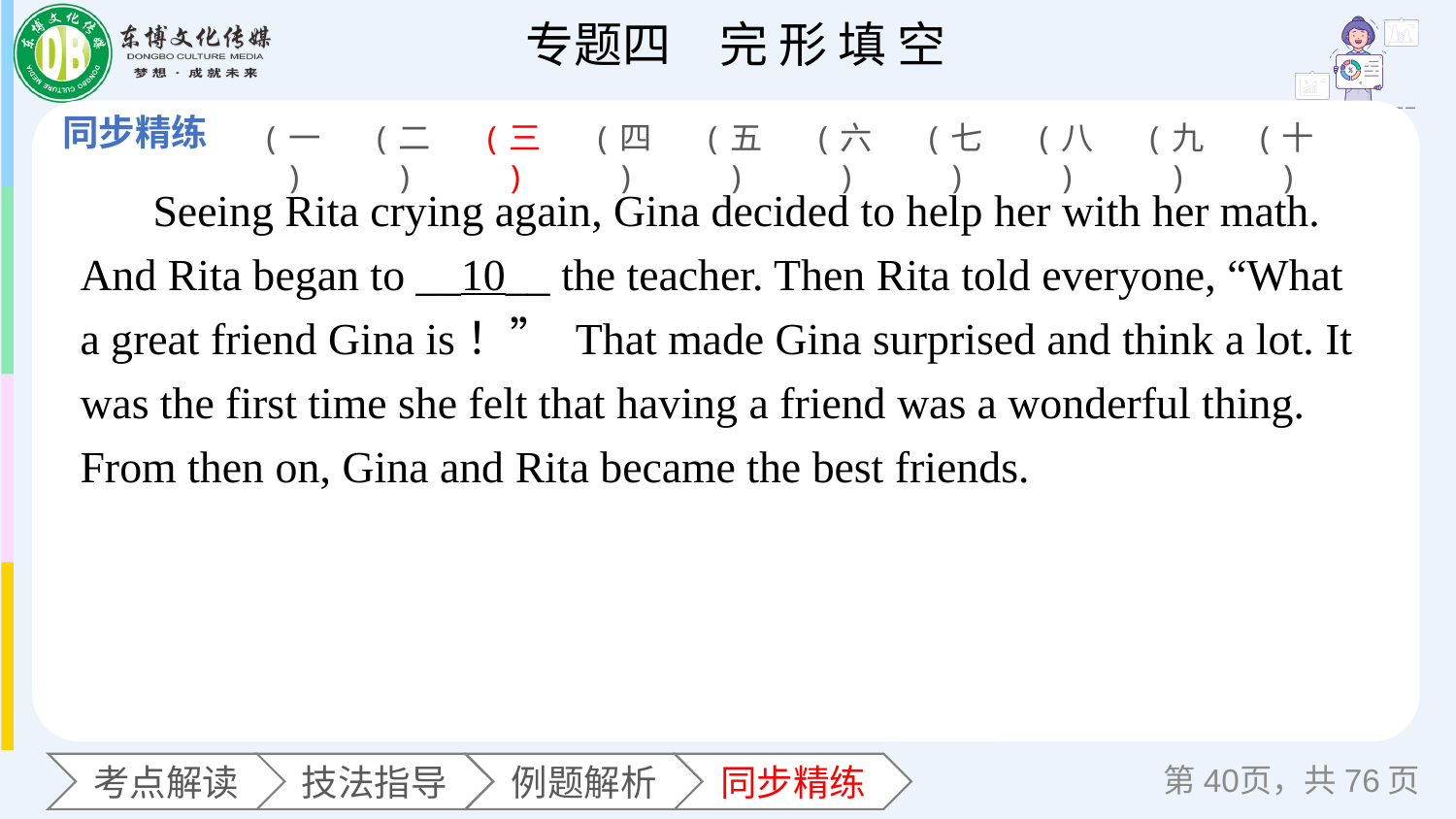

(一)
(二)
(三)
(四)
(五)
(六)
(七)
(八)
(九)
(十)
Seeing Rita crying again, Gina decided to help her with her math. And Rita began to __10__ the teacher. Then Rita told everyone, “What a great friend Gina is！” That made Gina surprised and think a lot. It was the first time she felt that having a friend was a wonderful thing. From then on, Gina and Rita became the best friends.
第40页，共76页